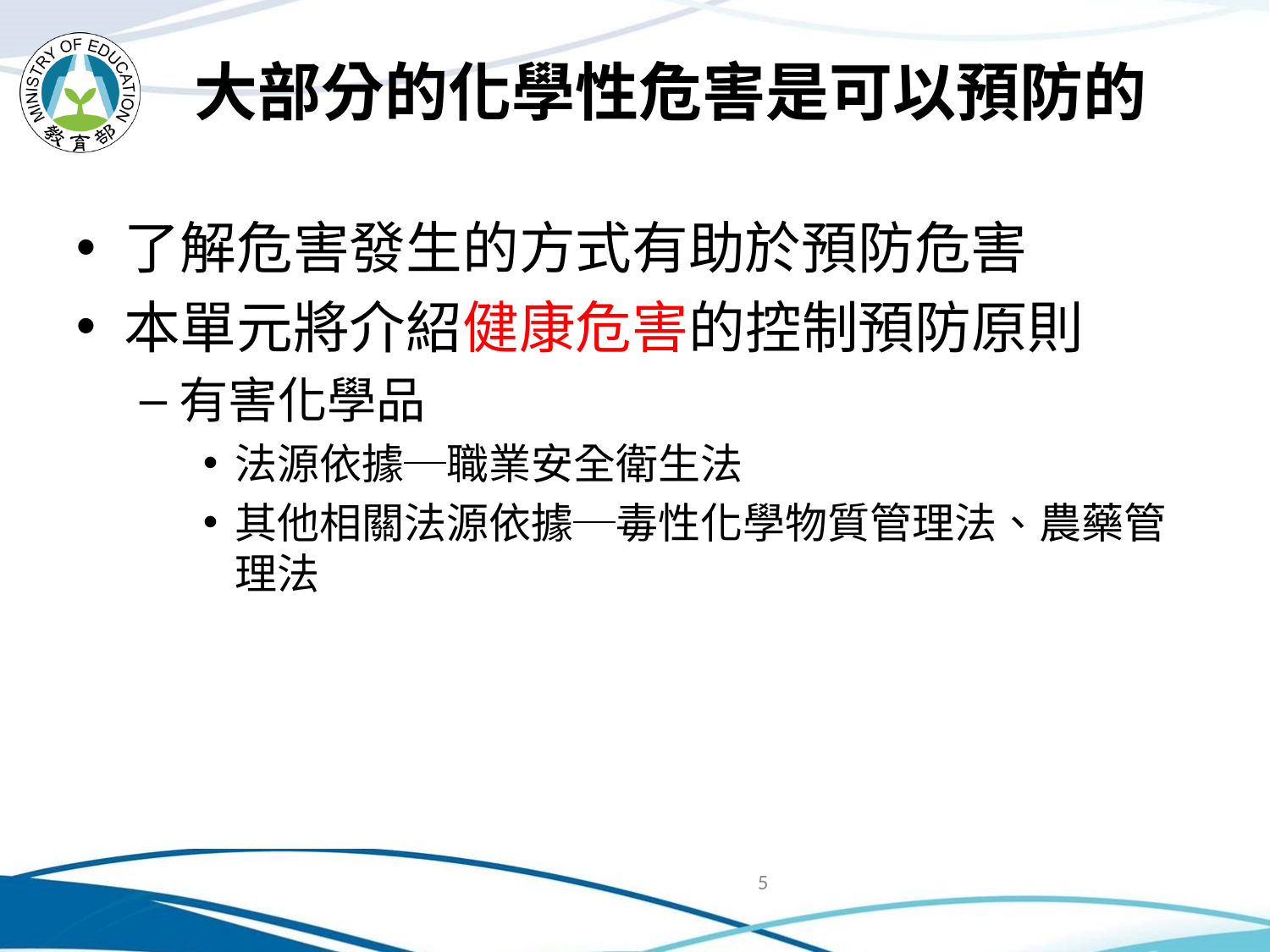

# 大部分的化學性危害是可以預防的
了解危害發生的方式有助於預防危害
本單元將介紹健康危害的控制預防原則
有害化學品
法源依據─職業安全衛生法
其他相關法源依據─毒性化學物質管理法、農藥管理法
5